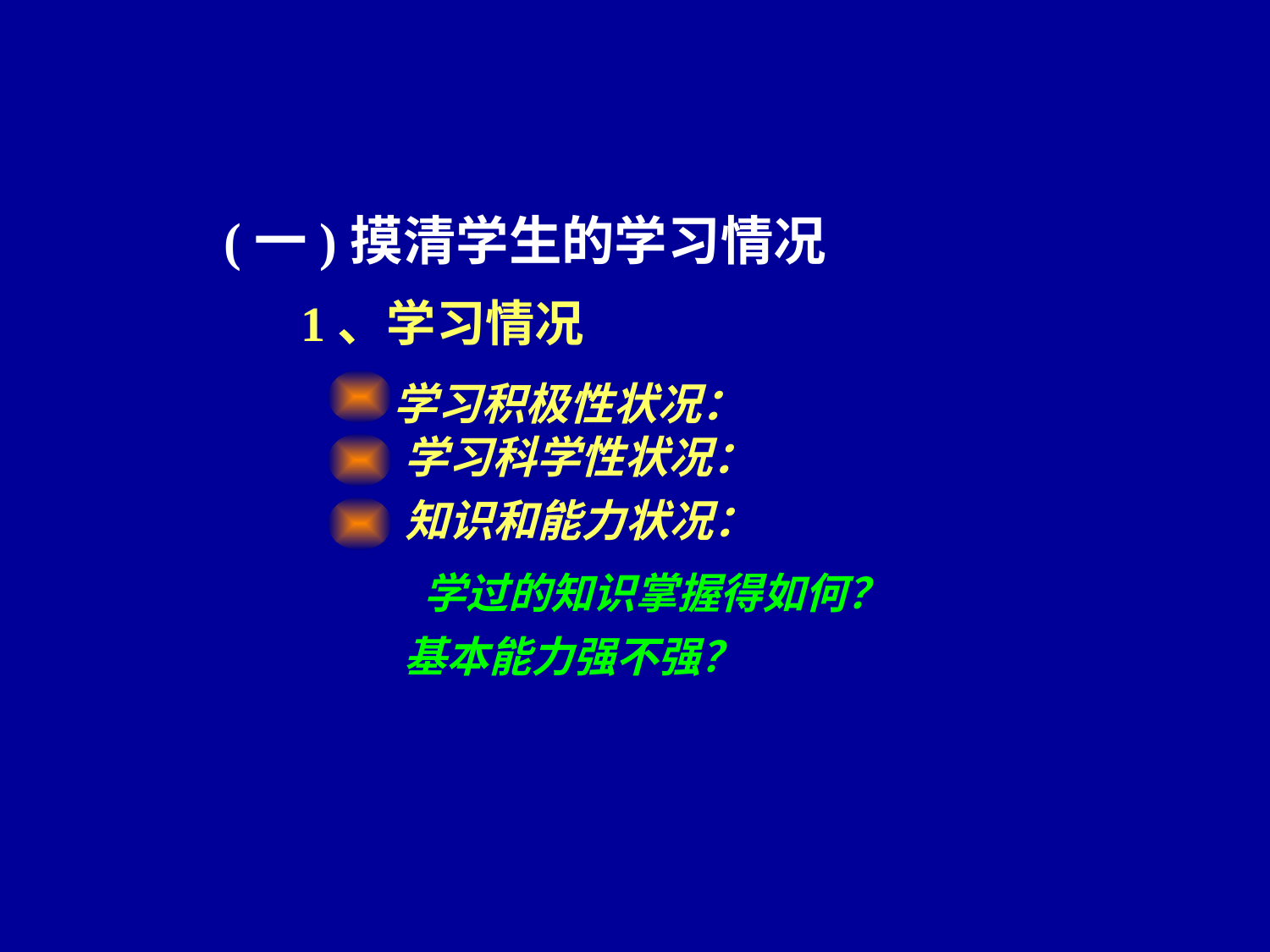

(一)摸清学生的学习情况
1、学习情况

学习积极性状况：
学习科学性状况：

知识和能力状况：

 学过的知识掌握得如何？
基本能力强不强？